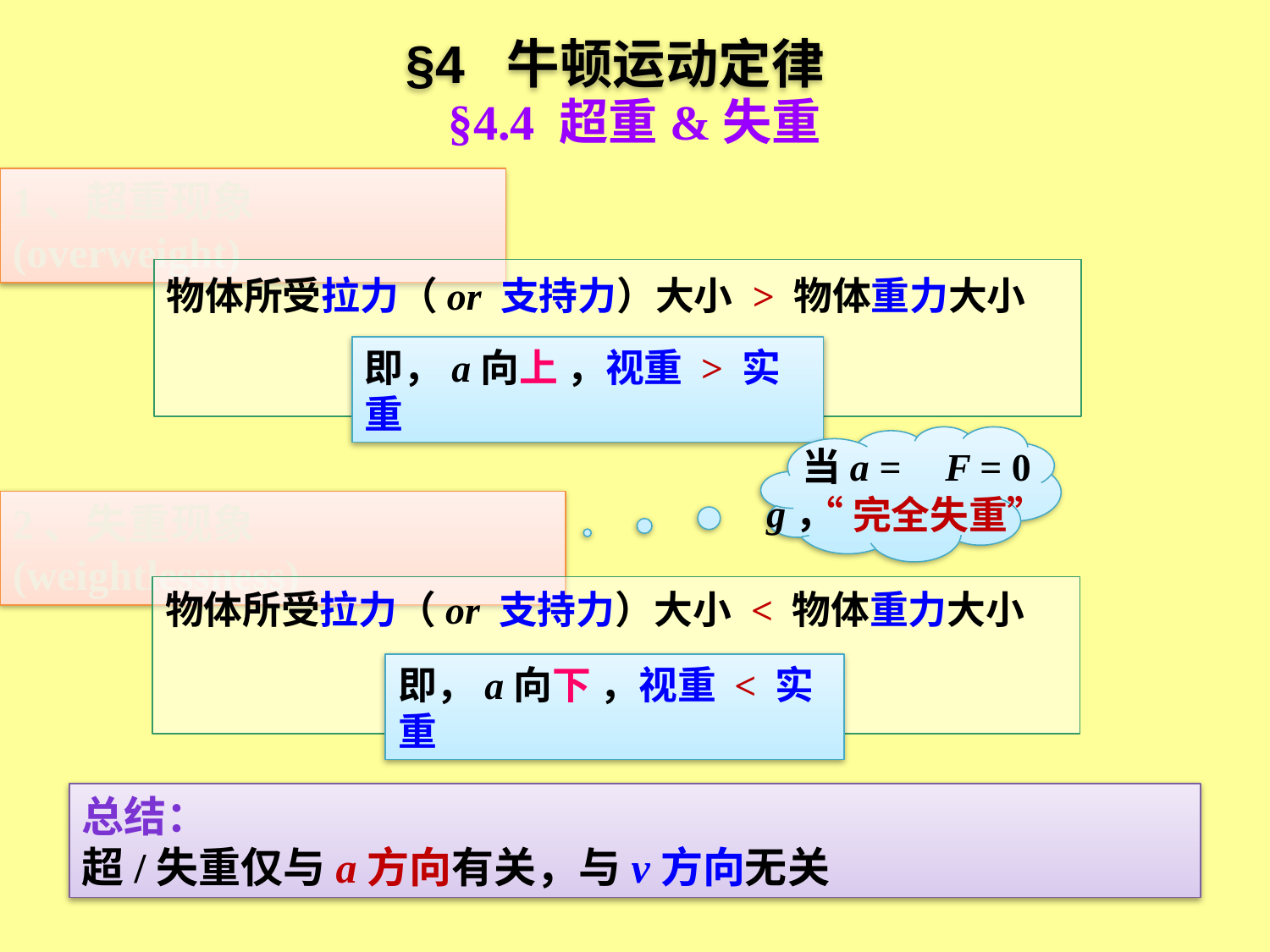

§4  牛顿运动定律
§4.4 超重&失重
1、超重现象 (overweight)

物体所受拉力（or 支持力）大小 > 物体重力大小
即，a向上 ，视重 > 实重

   当a = g，
F = 0
“完全失重”
2、失重现象 (weightlessness)
物体所受拉力（or 支持力）大小 < 物体重力大小

即，a向下 ，视重 < 实重
总结：
超/失重仅与a方向有关，与v方向无关